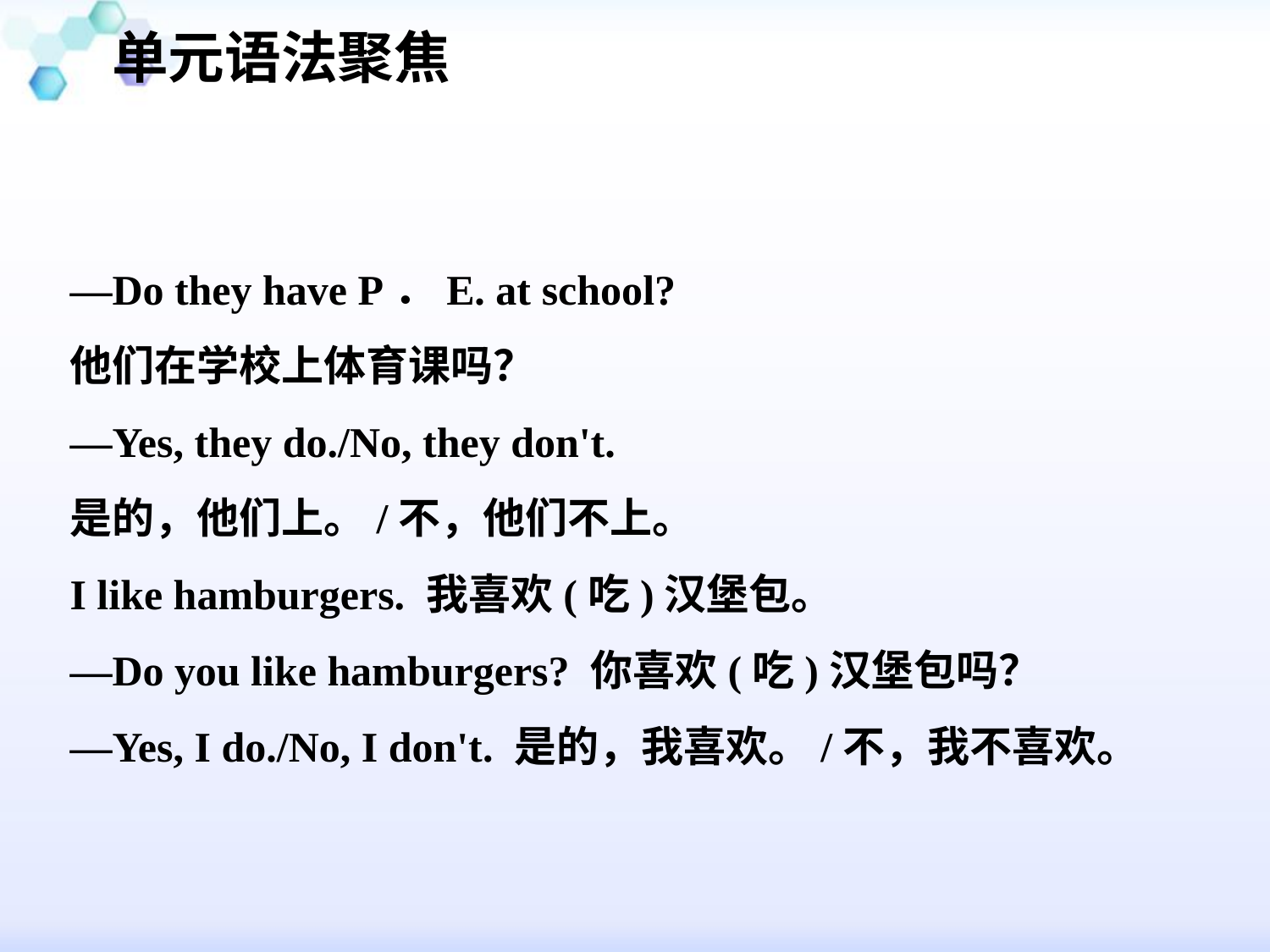

单元语法聚焦
#
—Do they have P．E. at school?
他们在学校上体育课吗？
—Yes, they do./No, they don't.
是的，他们上。/不，他们不上。
I like hamburgers. 我喜欢(吃)汉堡包。
—Do you like hamburgers? 你喜欢(吃)汉堡包吗？
—Yes, I do./No, I don't. 是的，我喜欢。/不，我不喜欢。